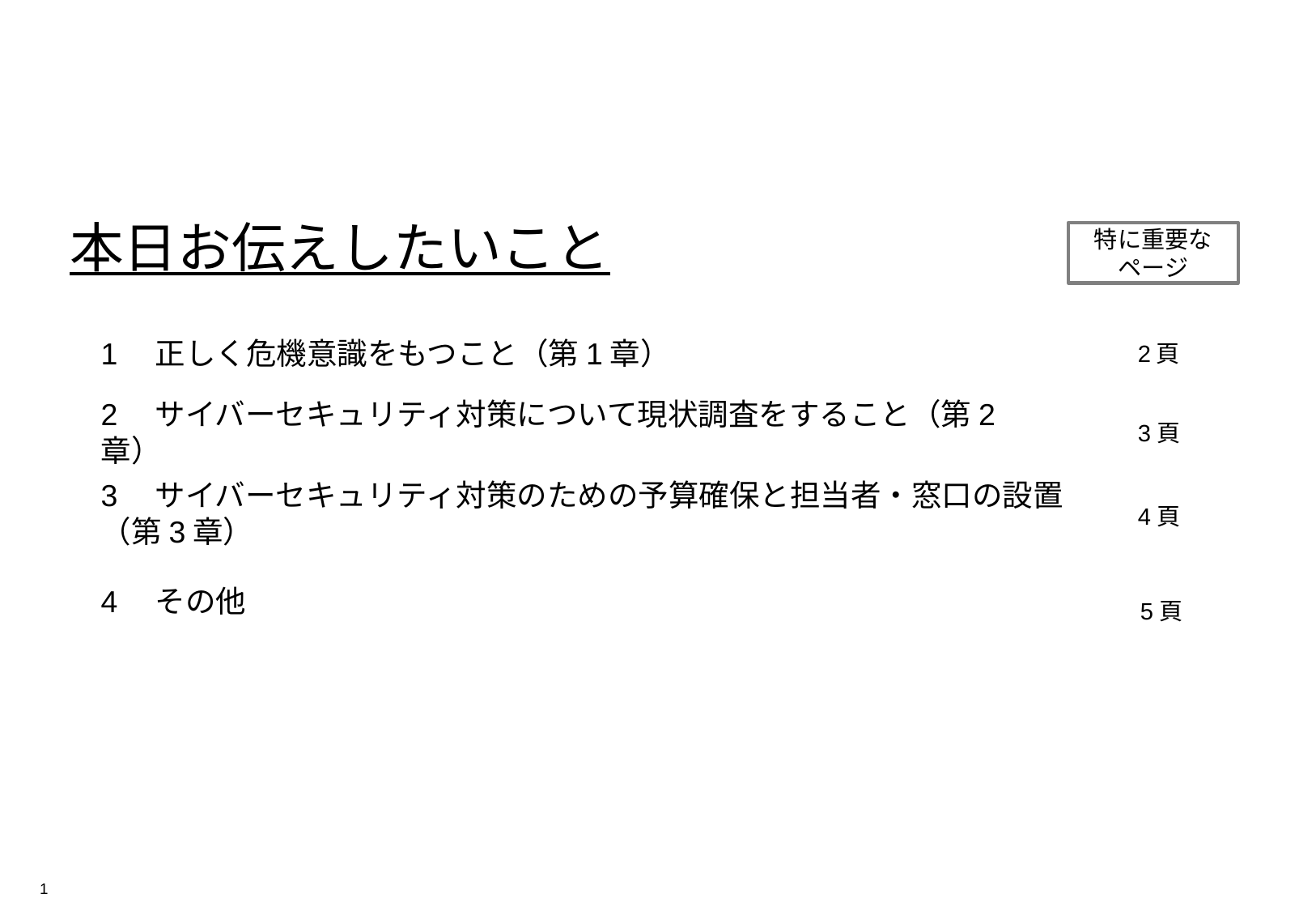

本日お伝えしたいこと
特に重要なページ
1　正しく危機意識をもつこと（第1章）
2頁
2　サイバーセキュリティ対策について現状調査をすること（第2章）
3頁
3　サイバーセキュリティ対策のための予算確保と担当者・窓口の設置（第3章）
4頁
4　その他
5頁
1